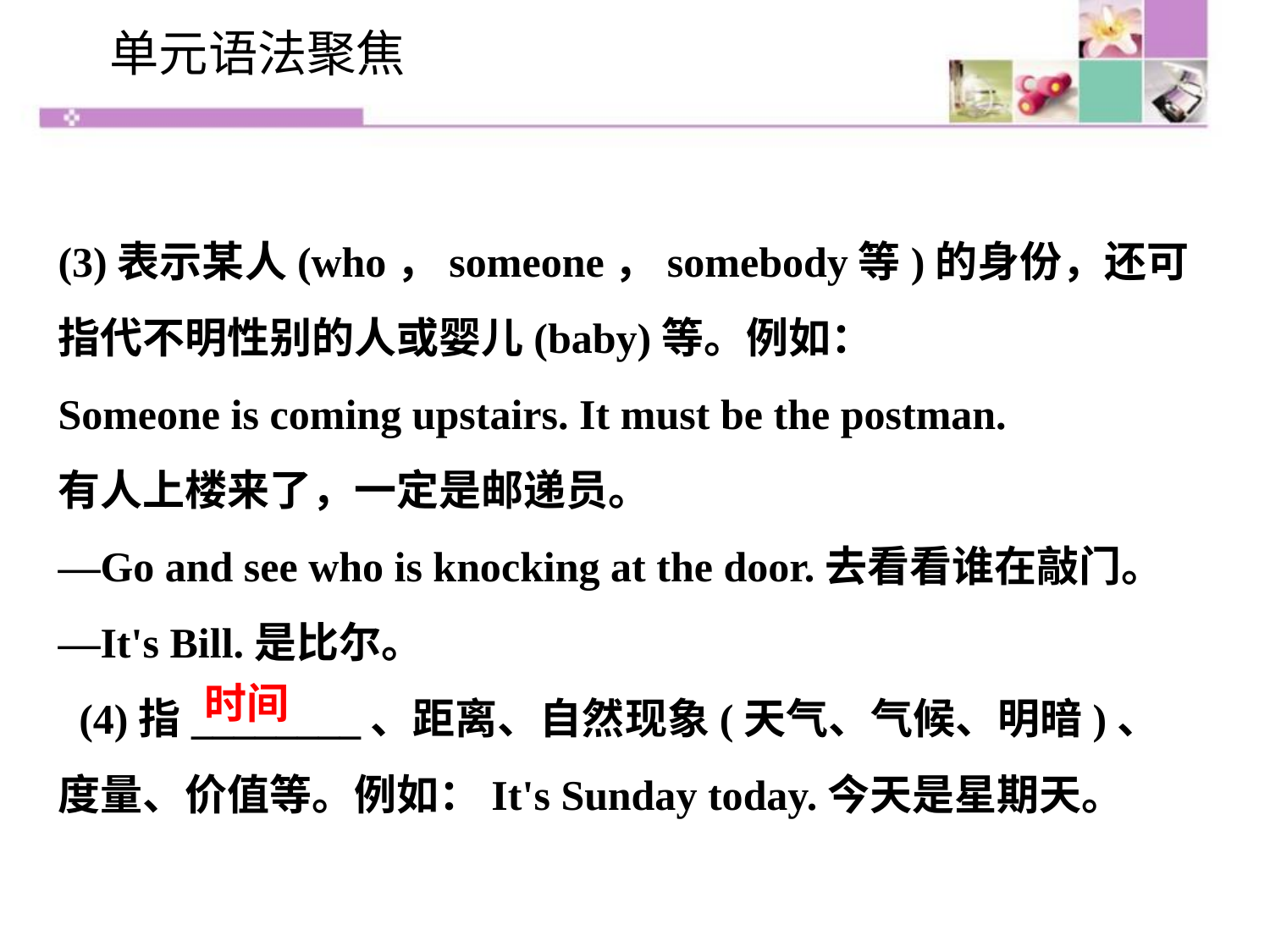

单元语法聚焦

(3)表示某人(who，someone，somebody等)的身份，还可指代不明性别的人或婴儿(baby)等。例如：
Someone is coming upstairs. It must be the postman.
有人上楼来了，一定是邮递员。
—Go and see who is knocking at the door.去看看谁在敲门。
—It's Bill.是比尔。
  (4)指________、距离、自然现象(天气、气候、明暗)、度量、价值等。例如：It's Sunday today.今天是星期天。

时间